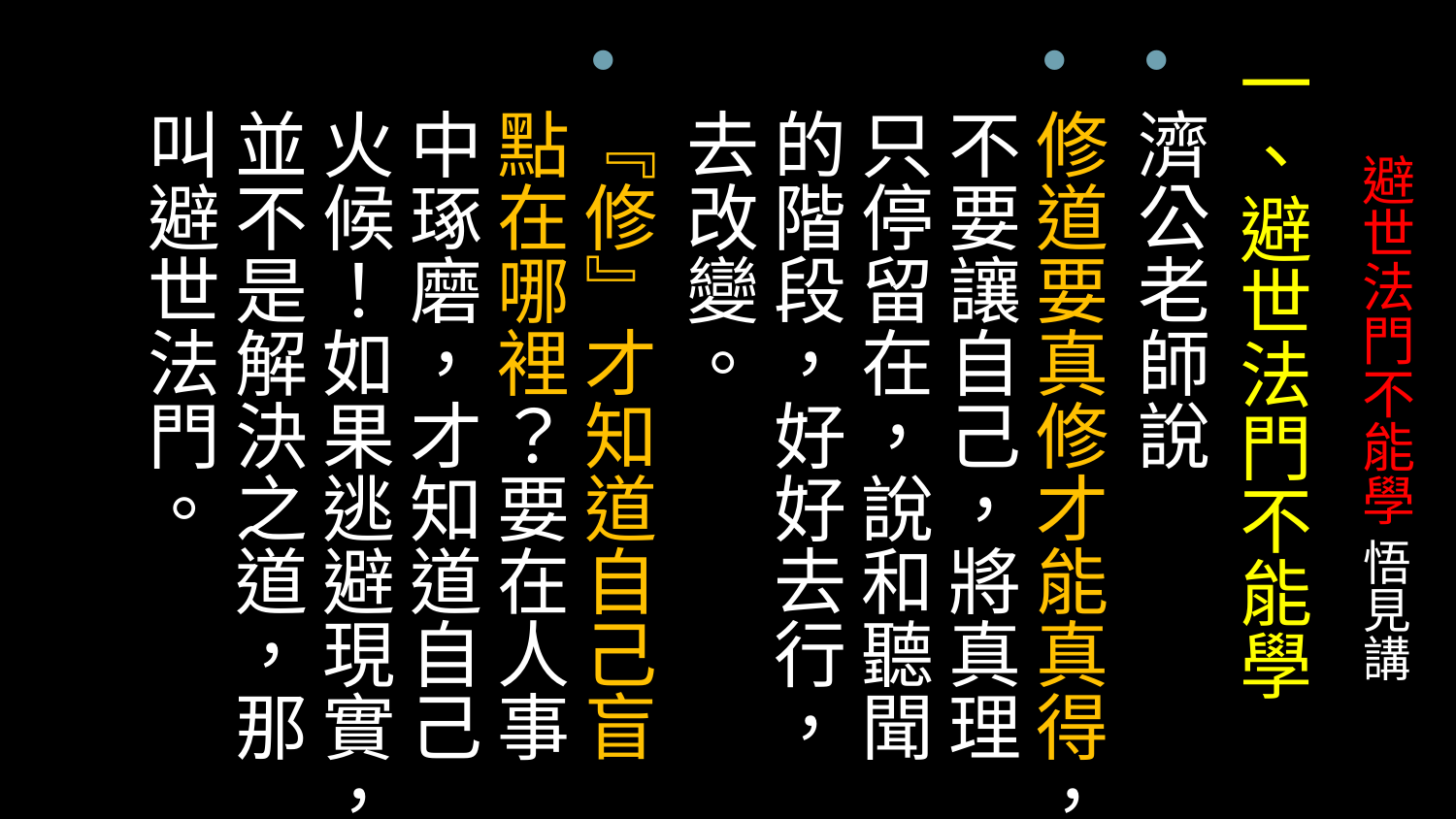

一、避世法門不能學
濟公老師說
修道要真修才能真得，不要讓自己，將真理只停留在，說和聽聞的階段，好好去行，去改變。
『修』才知道自己盲點在哪裡？要在人事中琢磨，才知道自己火候！如果逃避現實，並不是解決之道，那叫避世法門。

# 避世法門不能學 悟見講